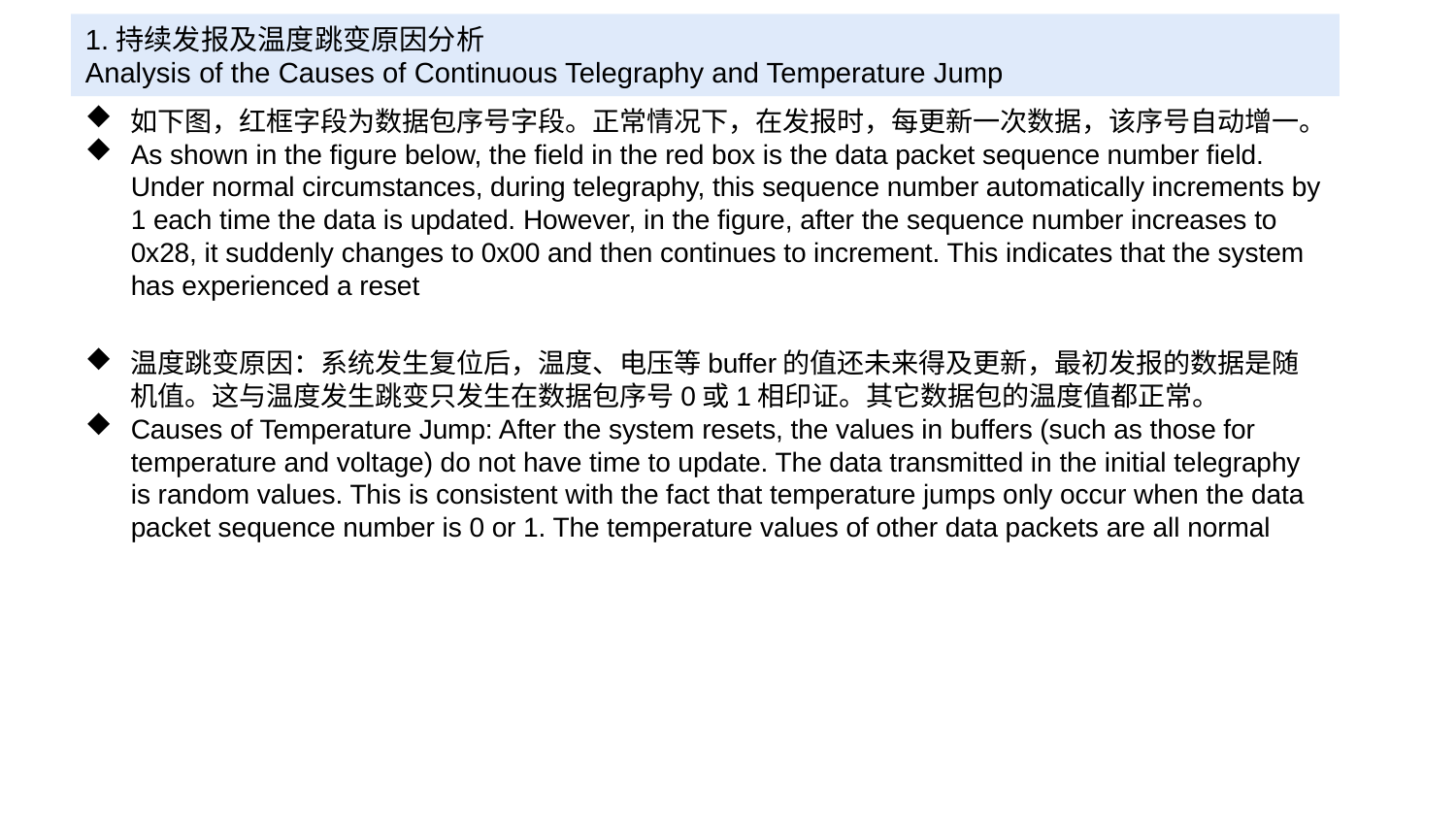

1.持续发报及温度跳变原因分析
Analysis of the Causes of Continuous Telegraphy and Temperature Jump
如下图，红框字段为数据包序号字段。正常情况下，在发报时，每更新一次数据，该序号自动增一。
As shown in the figure below, the field in the red box is the data packet sequence number field. Under normal circumstances, during telegraphy, this sequence number automatically increments by 1 each time the data is updated. However, in the figure, after the sequence number increases to 0x28, it suddenly changes to 0x00 and then continues to increment. This indicates that the system has experienced a reset
温度跳变原因：系统发生复位后，温度、电压等buffer的值还未来得及更新，最初发报的数据是随机值。这与温度发生跳变只发生在数据包序号0或1相印证。其它数据包的温度值都正常。
Causes of Temperature Jump: After the system resets, the values in buffers (such as those for temperature and voltage) do not have time to update. The data transmitted in the initial telegraphy is random values. This is consistent with the fact that temperature jumps only occur when the data packet sequence number is 0 or 1. The temperature values of other data packets are all normal